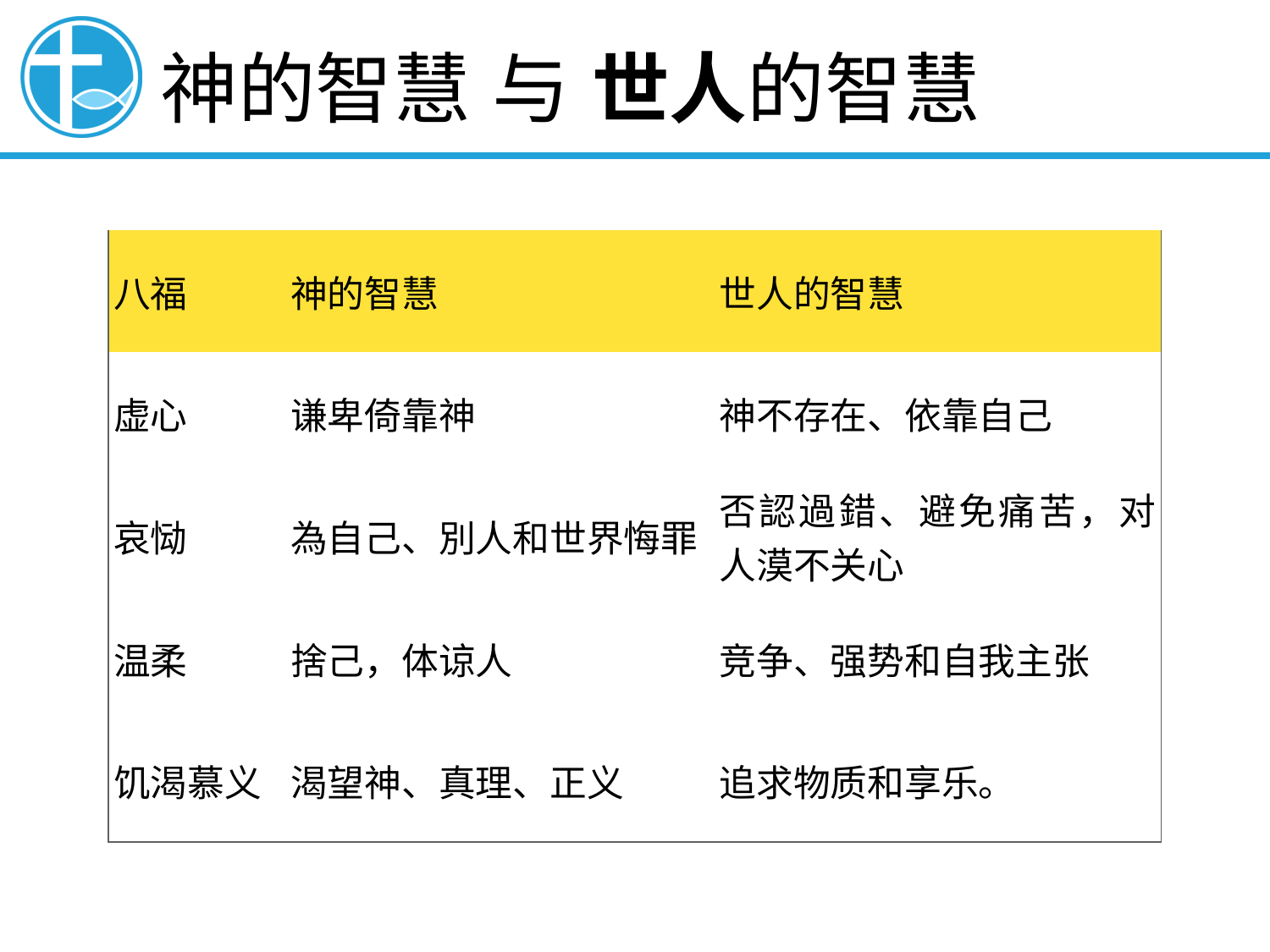

# 神的智慧 与 世人的智慧
| 八福 | 神的智慧 | 世人的智慧 |
| --- | --- | --- |
| 虚心 | 谦卑倚靠神 | 神不存在、依靠自己 |
| 哀恸 | 為自己、別人和世界悔罪 | 否認過錯、避免痛苦，对人漠不关心 |
| 温柔 | 捨己，体谅人 | 竞争、强势和自我主张 |
| 饥渴慕义 | 渴望神、真理、正义 | 追求物质和享乐。 |